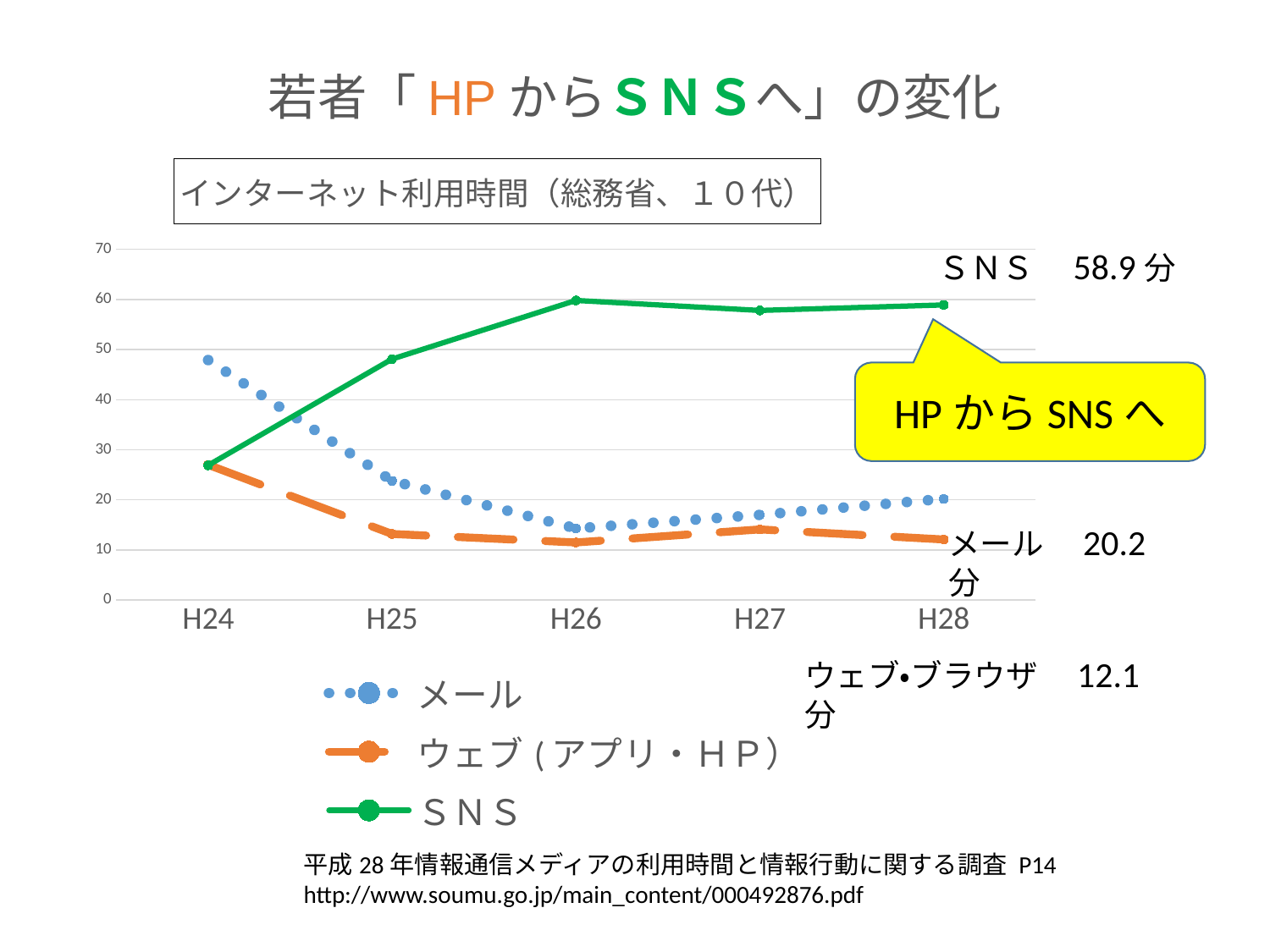

若者「HPからＳＮＳへ」の変化

### Chart: インターネット利用時間（総務省、１０代）

| Category | メール | ウェブ(アプリ・ＨＰ） | ＳＮＳ |
|---|---|---|---|
| H24 | 47.9 | 27.0 | 26.9 |
| H25 | 23.8 | 13.2 | 48.1 |
| H26 | 14.3 | 11.5 | 59.8 |
| H27 | 17.0 | 14.1 | 57.8 |
| H28 | 20.2 | 12.1 | 58.9 |
ＳＮＳ　58.9分
HPからSNSへ
メール　20.2分
ウェブ・ブラウザ　12.1分
平成28年情報通信メディアの利用時間と情報行動に関する調査 P14
http://www.soumu.go.jp/main_content/000492876.pdf